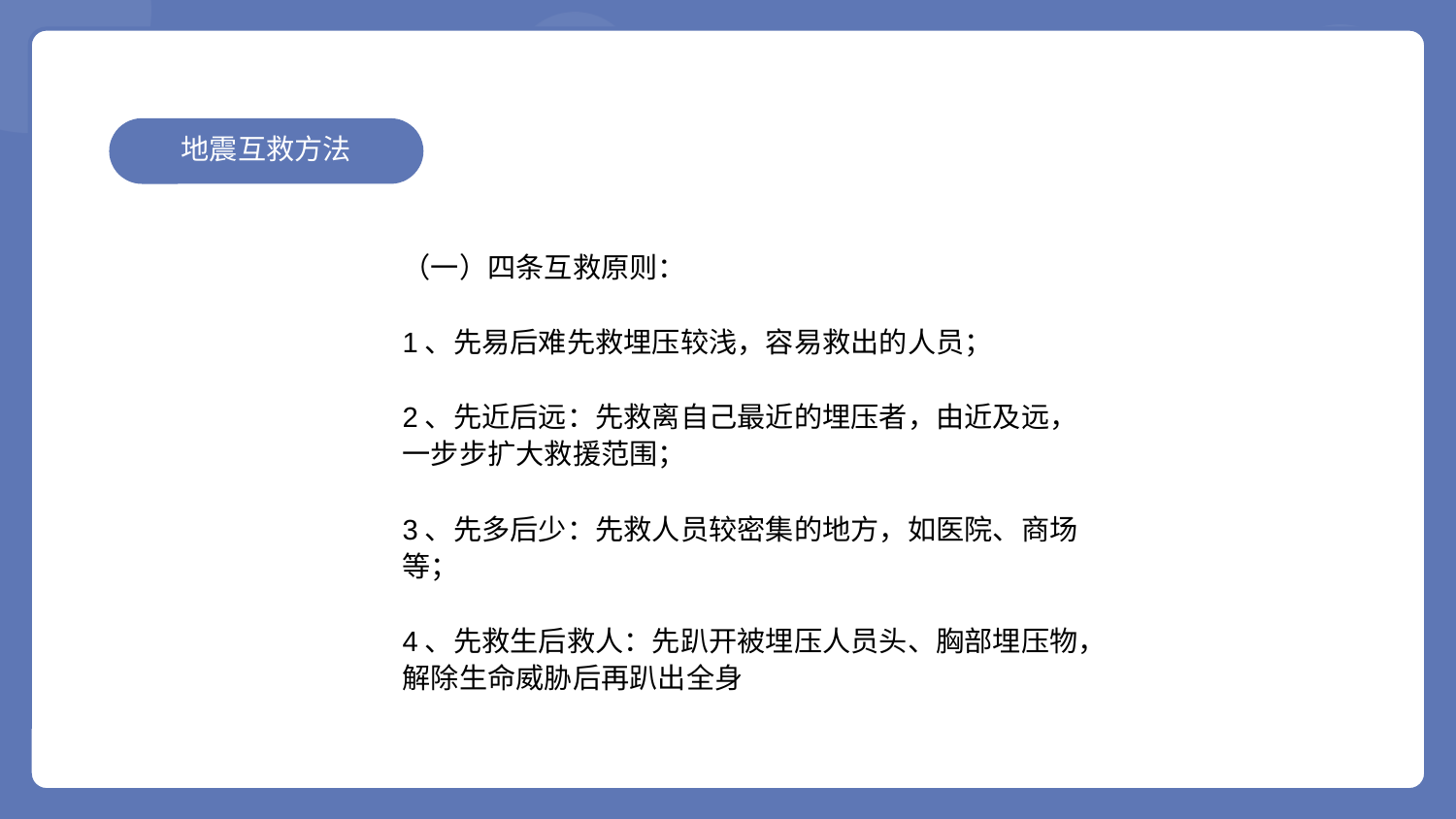

地震互救方法
（一）四条互救原则：

1、先易后难先救埋压较浅，容易救出的人员；

2、先近后远：先救离自己最近的埋压者，由近及远，一步步扩大救援范围；

3、先多后少：先救人员较密集的地方，如医院、商场等；

4、先救生后救人：先趴开被埋压人员头、胸部埋压物，解除生命威胁后再趴出全身